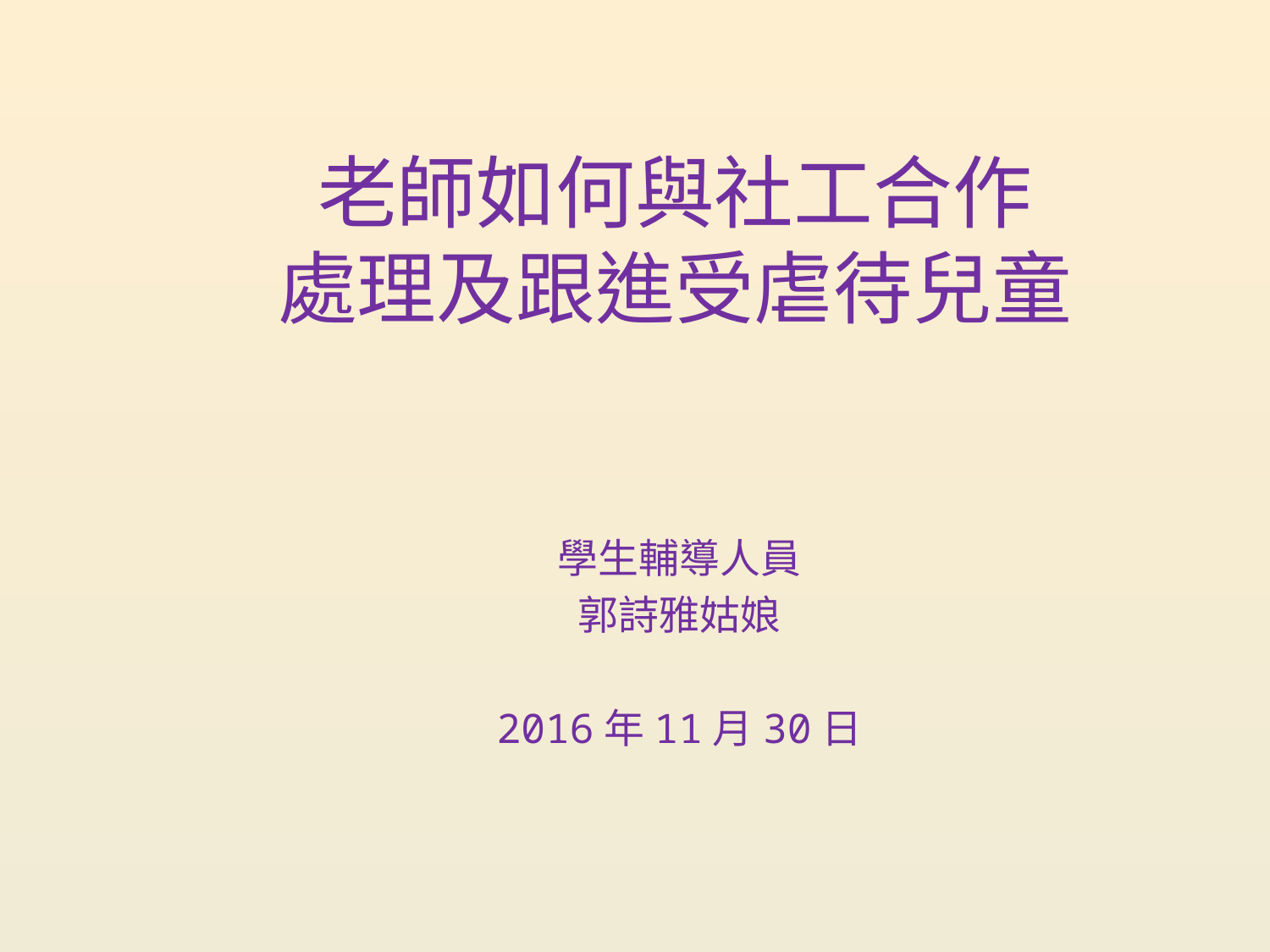

# 老師如何與社工合作 處理及跟進受虐待兒童
學生輔導人員
郭詩雅姑娘

2016年11月30日